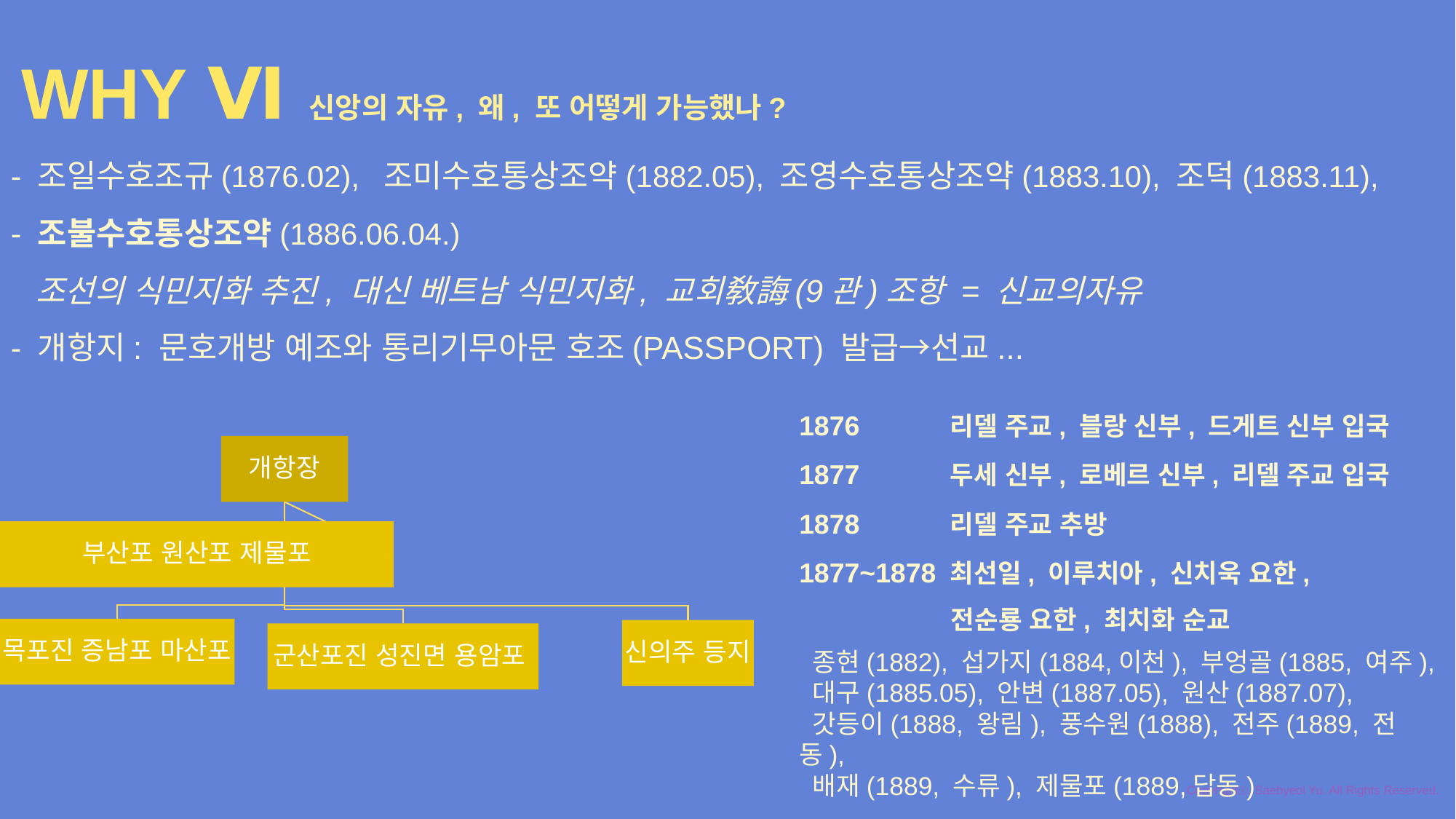

WHY Ⅵ
신앙의 자유, 왜, 또 어떻게 가능했나?
- 조일수호조규(1876.02),  조미수호통상조약(1882.05), 조영수호통상조약(1883.10), 조덕(1883.11),
- 조불수호통상조약(1886.06.04.)
  조선의 식민지화 추진, 대신 베트남 식민지화, 교회敎誨(9관)조항 = 신교의자유
- 개항지: 문호개방 예조와 통리기무아문 호조(PASSPORT) 발급→선교...
개항장
목포진 증남포 마산포
군산포진 성진면 용암포
신의주 등지
부산포 원산포 제물포
1876           리델 주교, 블랑 신부, 드게트 신부 입국
1877           두세 신부, 로베르 신부, 리델 주교 입국
1878           리델 주교 추방
1877~1878 최선일, 이루치아, 신치욱 요한,
                    전순룡 요한, 최치화 순교

 종현(1882), 섭가지(1884,이천), 부엉골(1885, 여주),
 대구(1885.05), 안변(1887.05), 원산(1887.07),
 갓등이(1888, 왕림), 풍수원(1888), 전주(1889, 전동),
 배재(1889, 수류), 제물포(1889,답동)
Copyrightⓒ. Saebyeol Yu. All Rights Reserved.